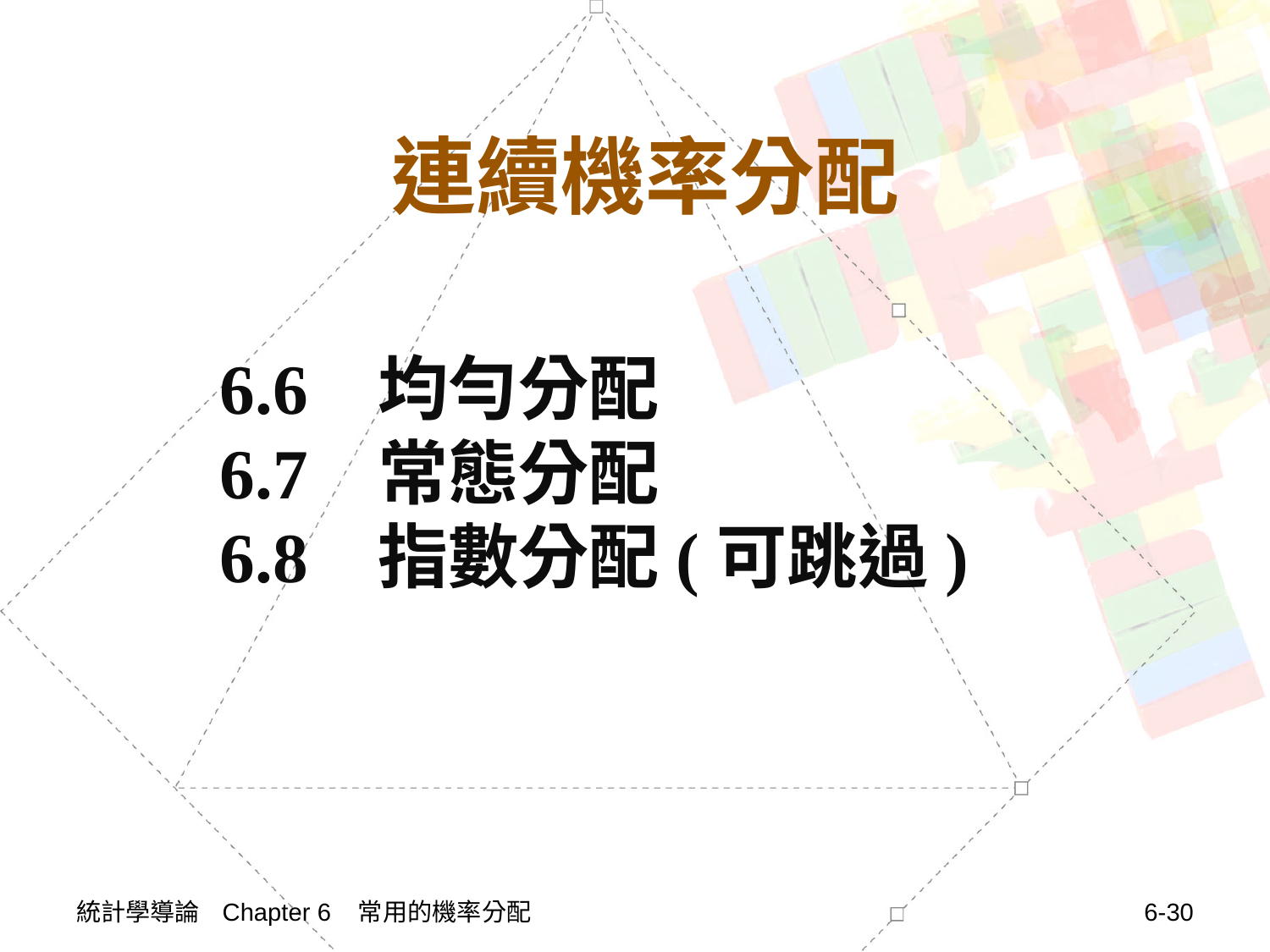

連續機率分配
# 6.6   均勻分配 6.7   常態分配 6.8   指數分配(可跳過)
統計學導論   Chapter 6   常用的機率分配
6-30